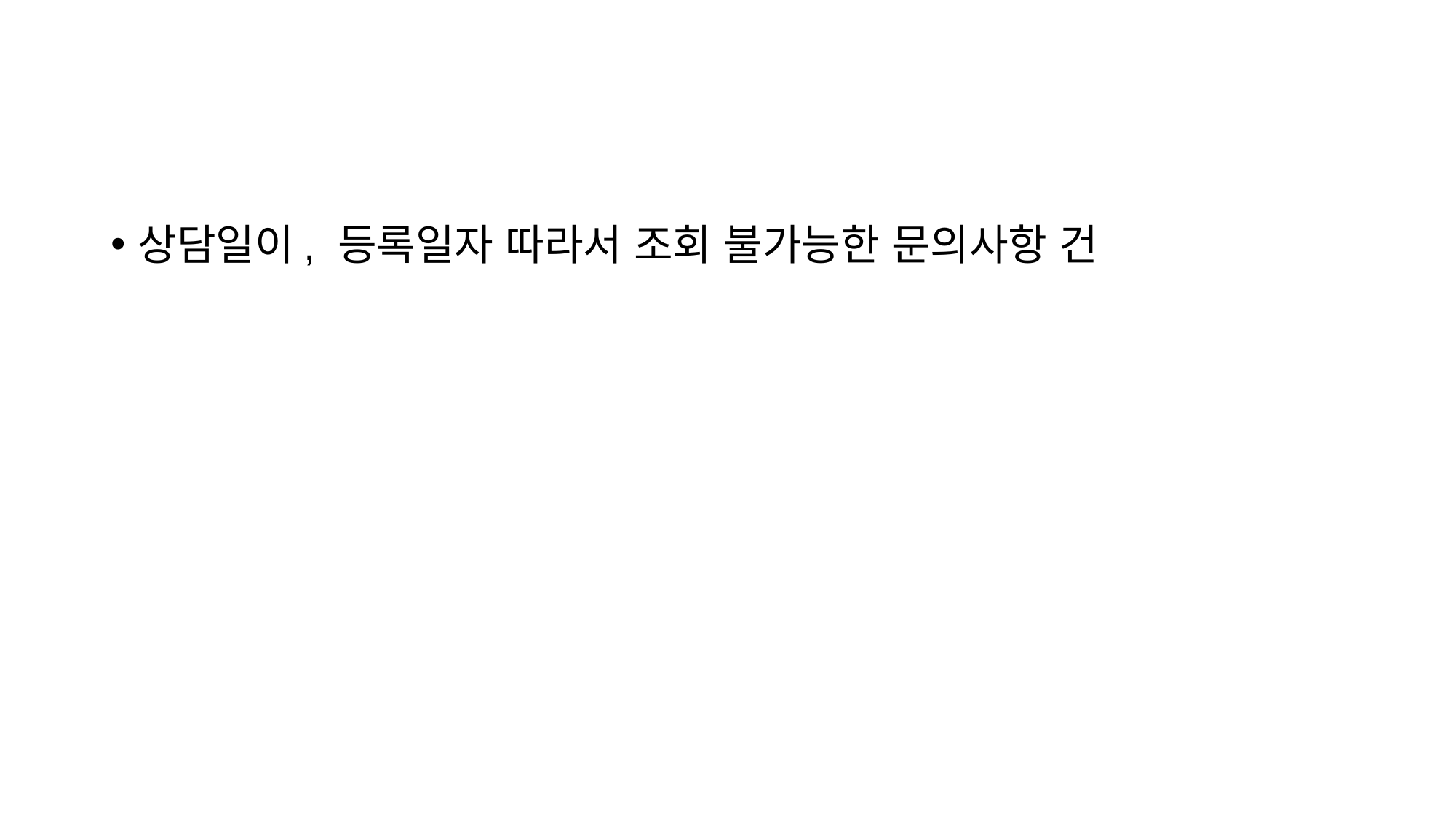

상담일이, 등록일자 따라서 조회 불가능한 문의사항 건